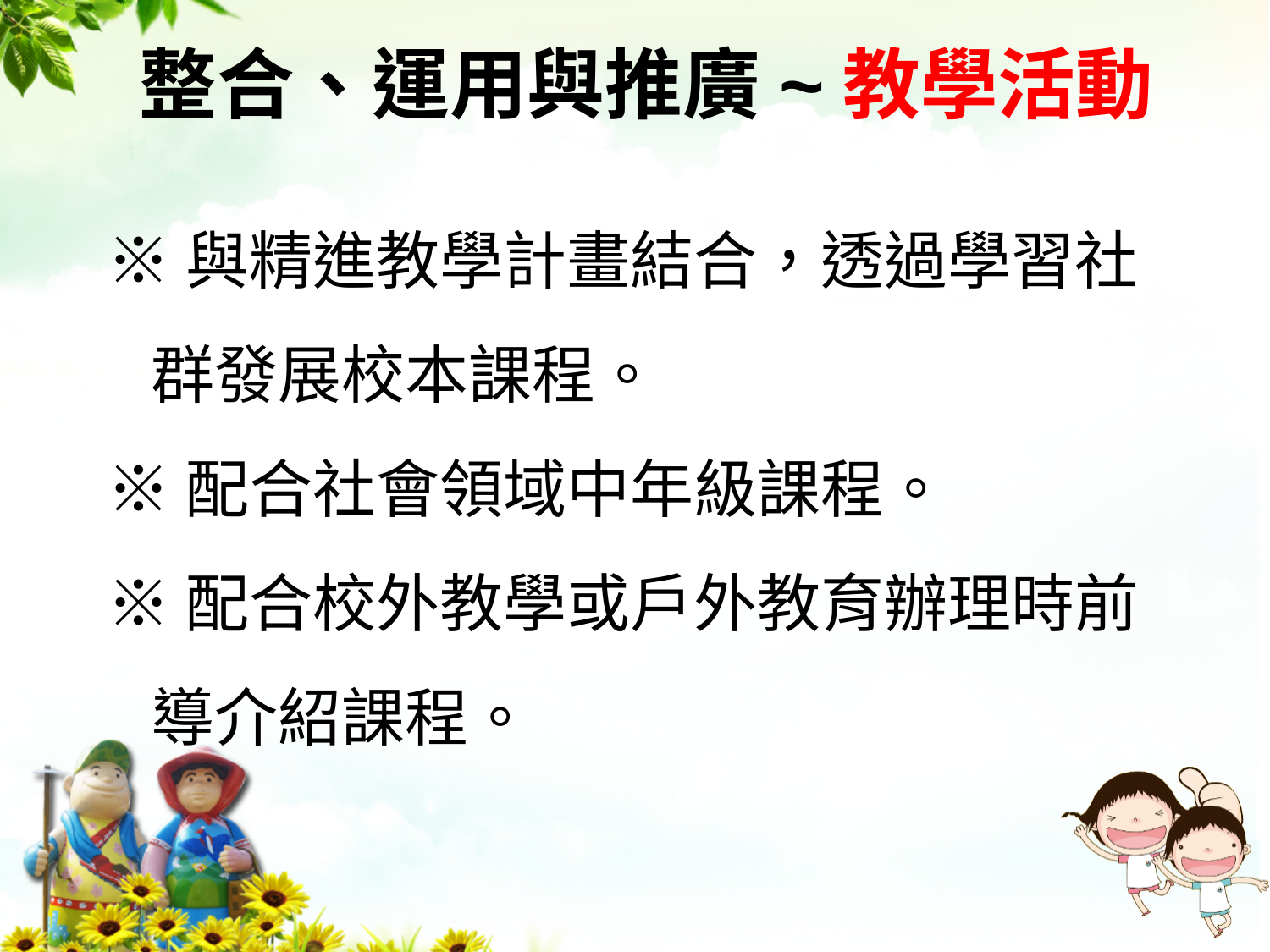

# 整合、運用與推廣~教學活動
※與精進教學計畫結合，透過學習社
  群發展校本課程。
※配合社會領域中年級課程。
※配合校外教學或戶外教育辦理時前
  導介紹課程。